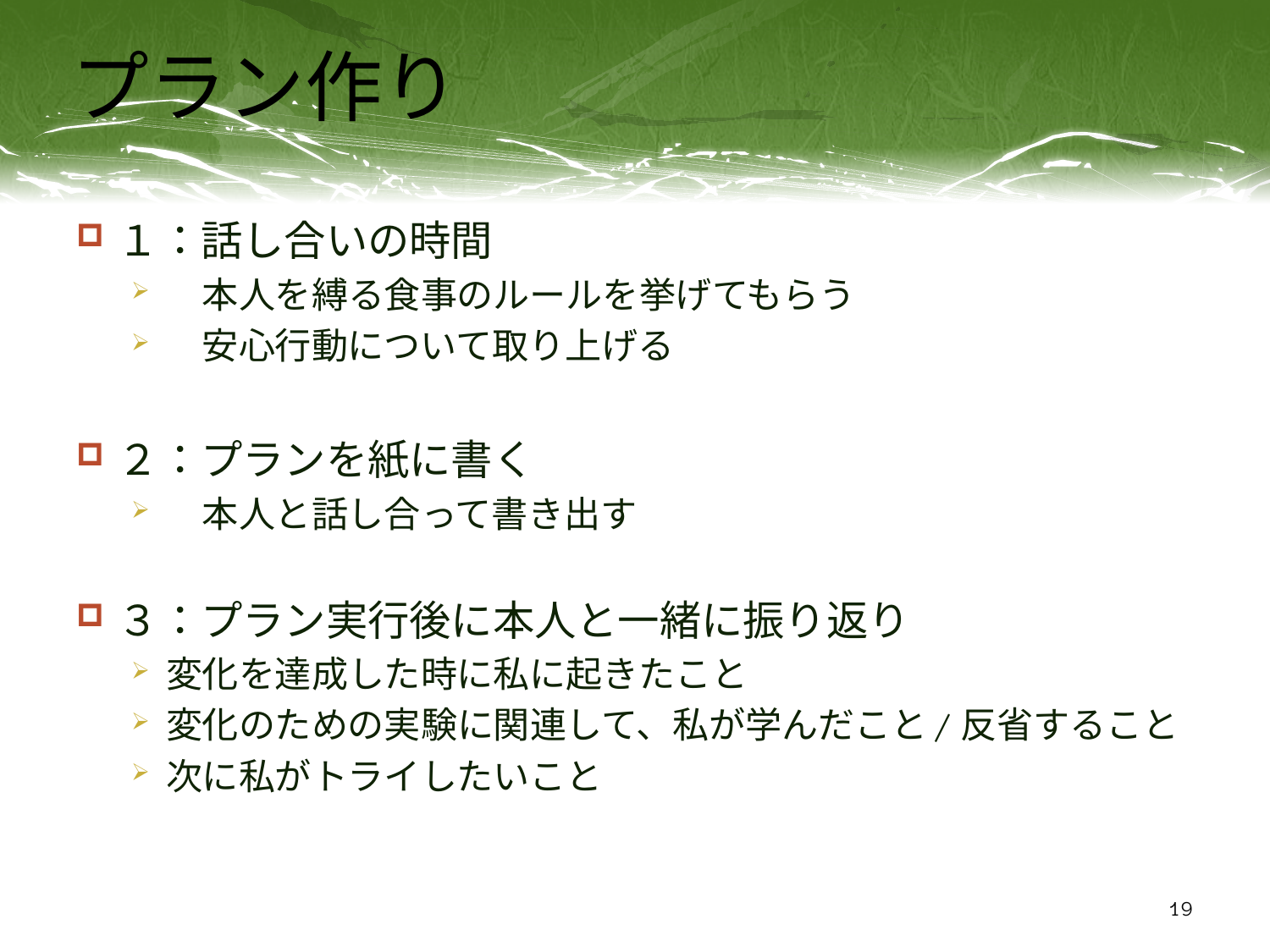

# プラン作り
１：話し合いの時間
　本人を縛る食事のルールを挙げてもらう
　安心行動について取り上げる

２：プランを紙に書く
　本人と話し合って書き出す

３：プラン実行後に本人と一緒に振り返り
変化を達成した時に私に起きたこと
変化のための実験に関連して、私が学んだこと/反省すること
次に私がトライしたいこと
19